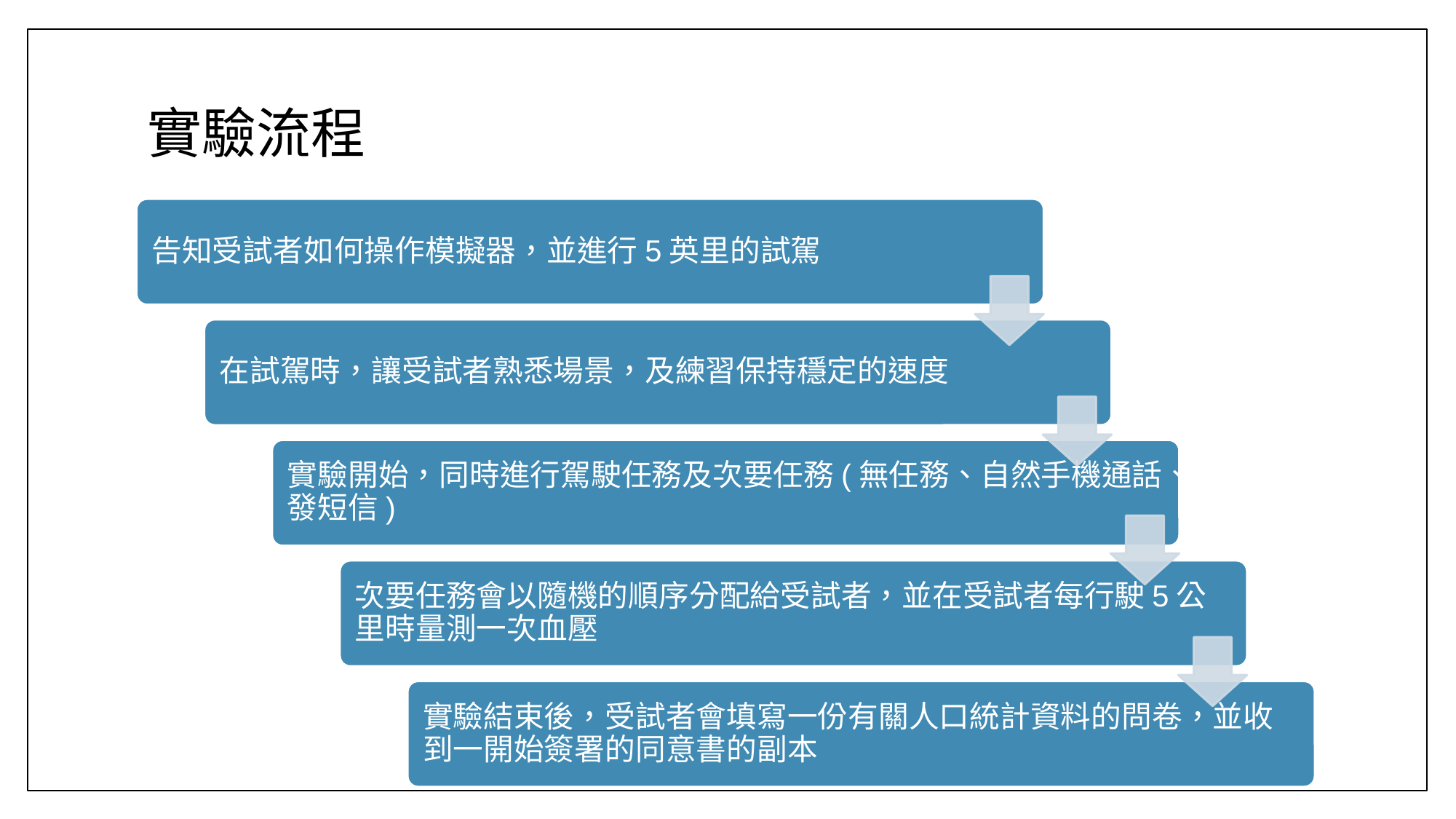

# 實驗流程
告知受試者如何操作模擬器，並進行5英里的試駕
在試駕時，讓受試者熟悉場景，及練習保持穩定的速度
實驗開始，同時進行駕駛任務及次要任務(無任務、自然手機通話、發短信)
次要任務會以隨機的順序分配給受試者，並在受試者每行駛5公里時量測一次血壓
實驗結束後，受試者會填寫一份有關人口統計資料的問卷，並收到一開始簽署的同意書的副本